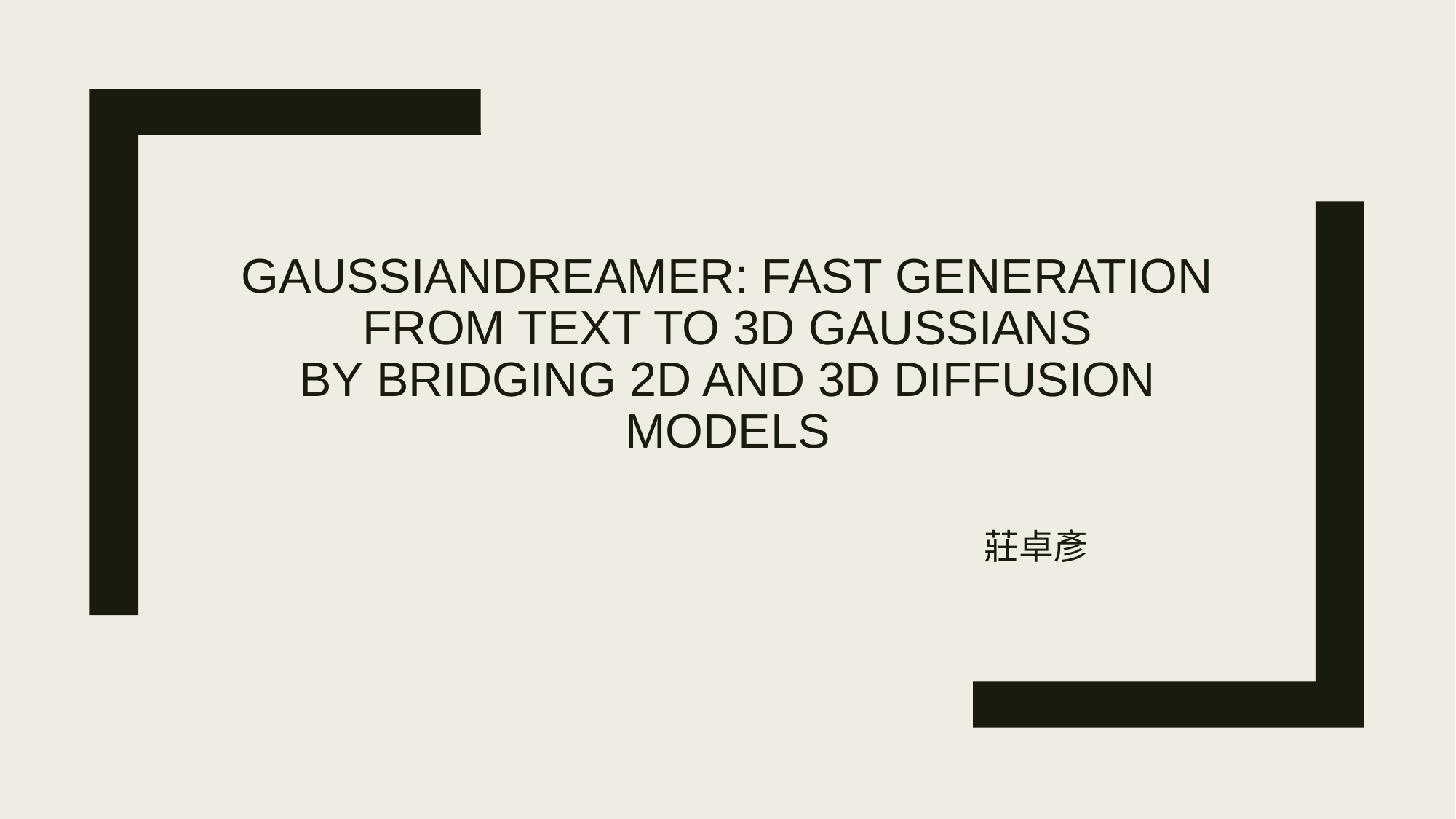

# GaussianDreamer: Fast Generation from Text to 3D Gaussians by Bridging 2D and 3D Diffusion Models

                                                                              莊卓彥